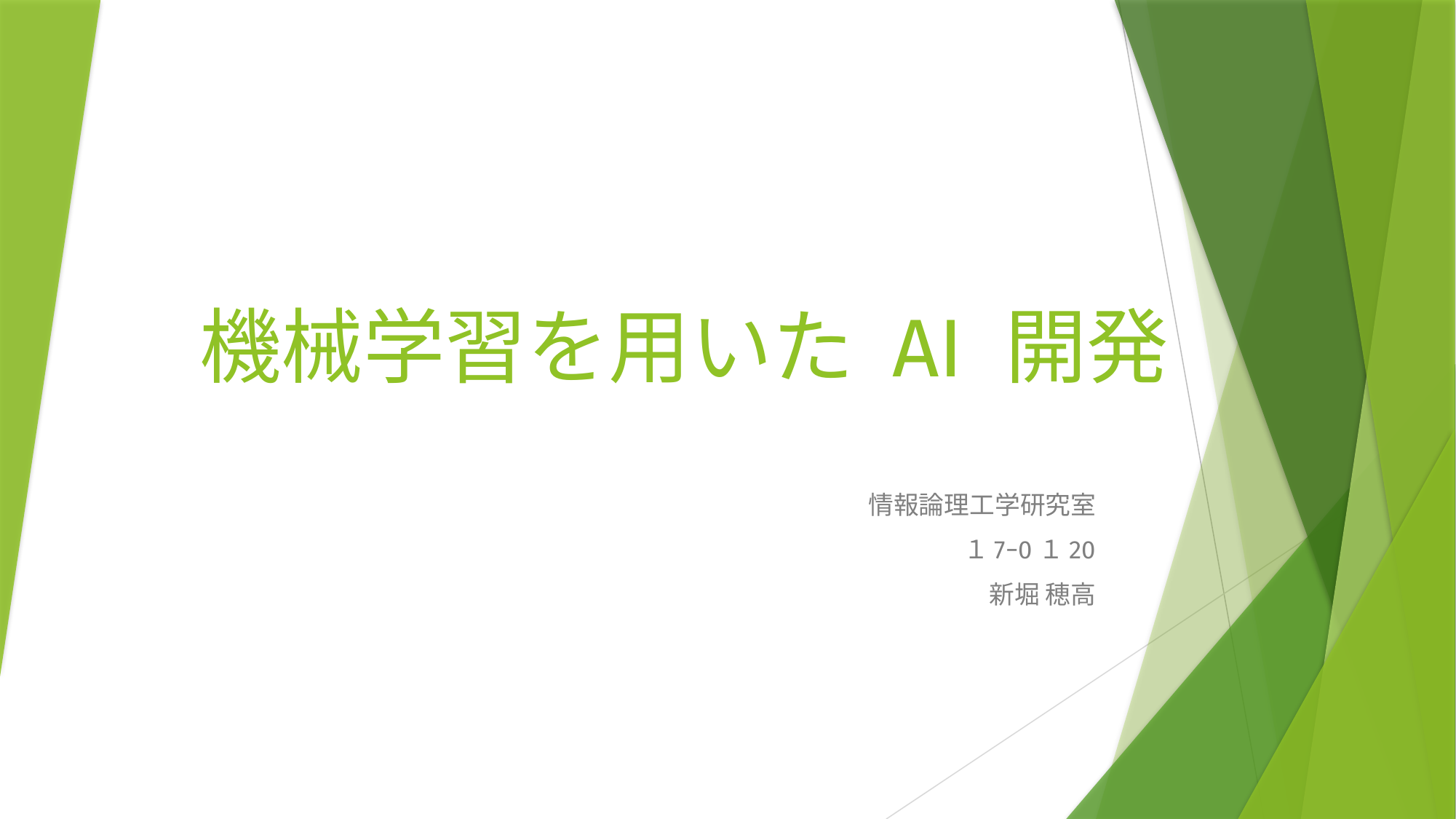

# 機械学習を用いた AI 開発
情報論理工学研究室
１7−0１20
新堀 穂高